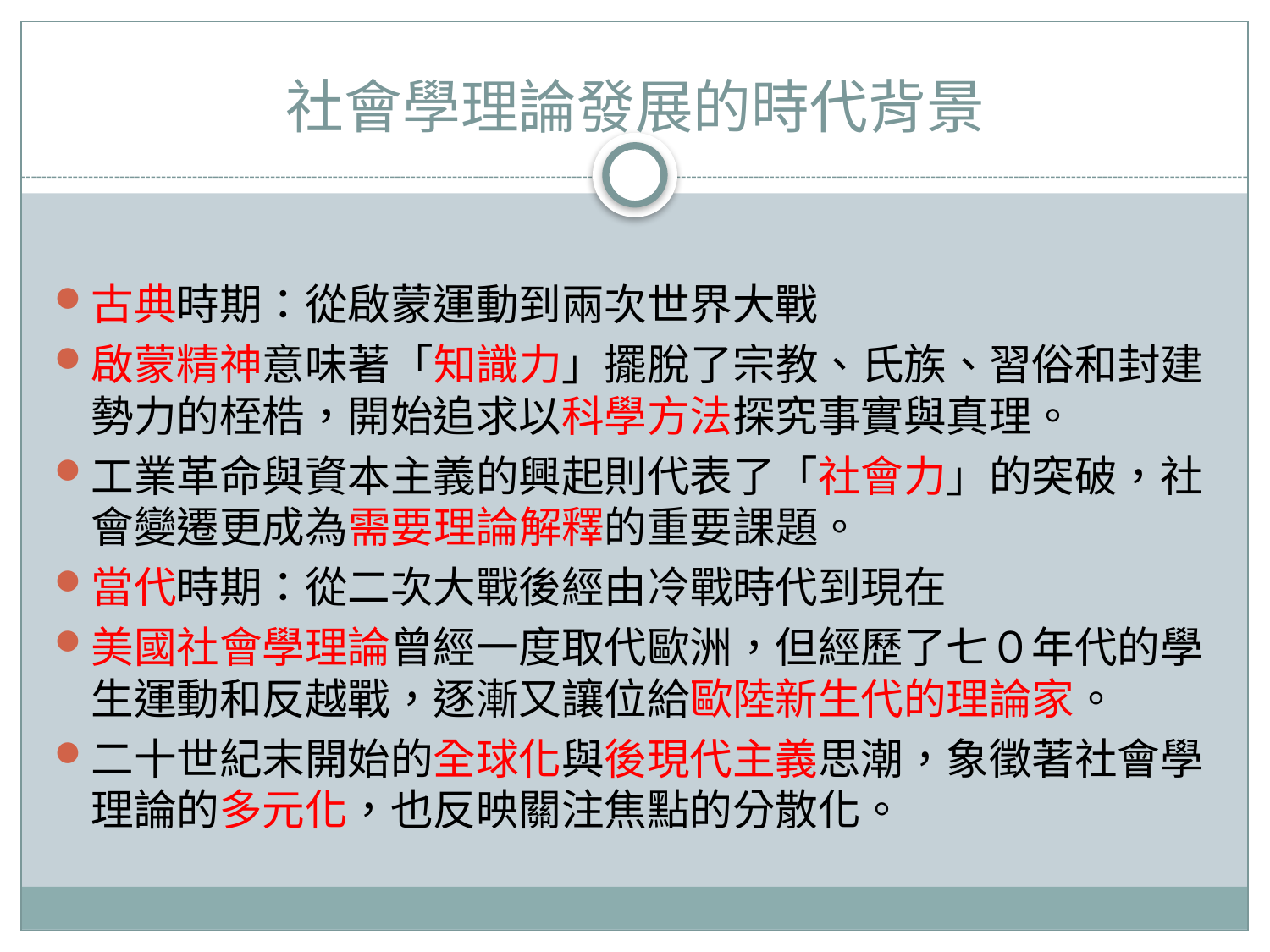

# 社會學理論發展的時代背景

古典時期：從啟蒙運動到兩次世界大戰
啟蒙精神意味著「知識力」擺脫了宗教、氏族、習俗和封建勢力的桎梏，開始追求以科學方法探究事實與真理。
工業革命與資本主義的興起則代表了「社會力」的突破，社會變遷更成為需要理論解釋的重要課題。
當代時期：從二次大戰後經由冷戰時代到現在
美國社會學理論曾經一度取代歐洲，但經歷了七０年代的學生運動和反越戰，逐漸又讓位給歐陸新生代的理論家。
二十世紀末開始的全球化與後現代主義思潮，象徵著社會學理論的多元化，也反映關注焦點的分散化。